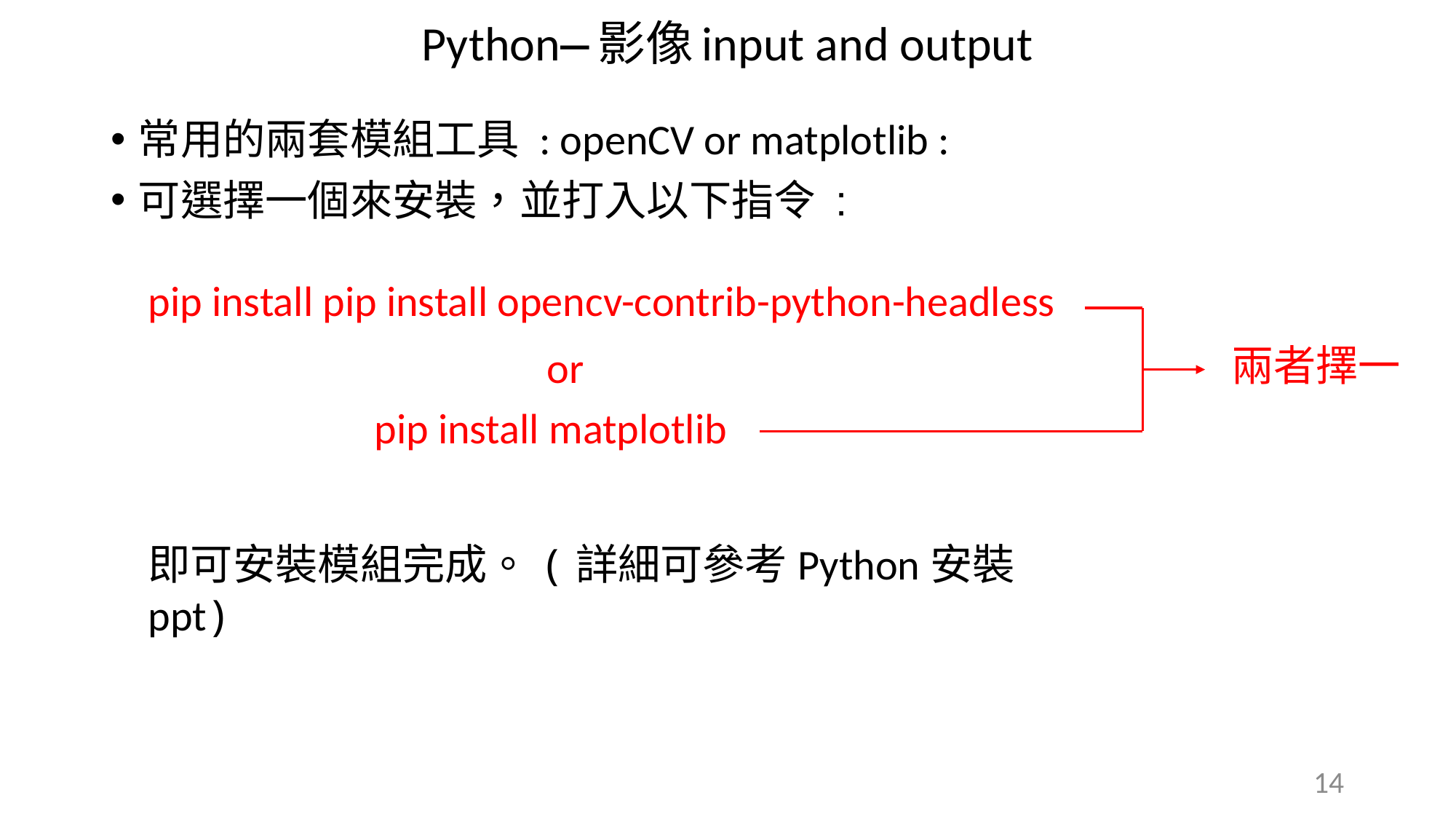

Python—影像input and output
常用的兩套模組工具 : openCV or matplotlib :
可選擇一個來安裝，並打入以下指令 :

pip install pip install opencv-contrib-python-headless
兩者擇一
or
pip install matplotlib
即可安裝模組完成。(詳細可參考Python安裝ppt)
14